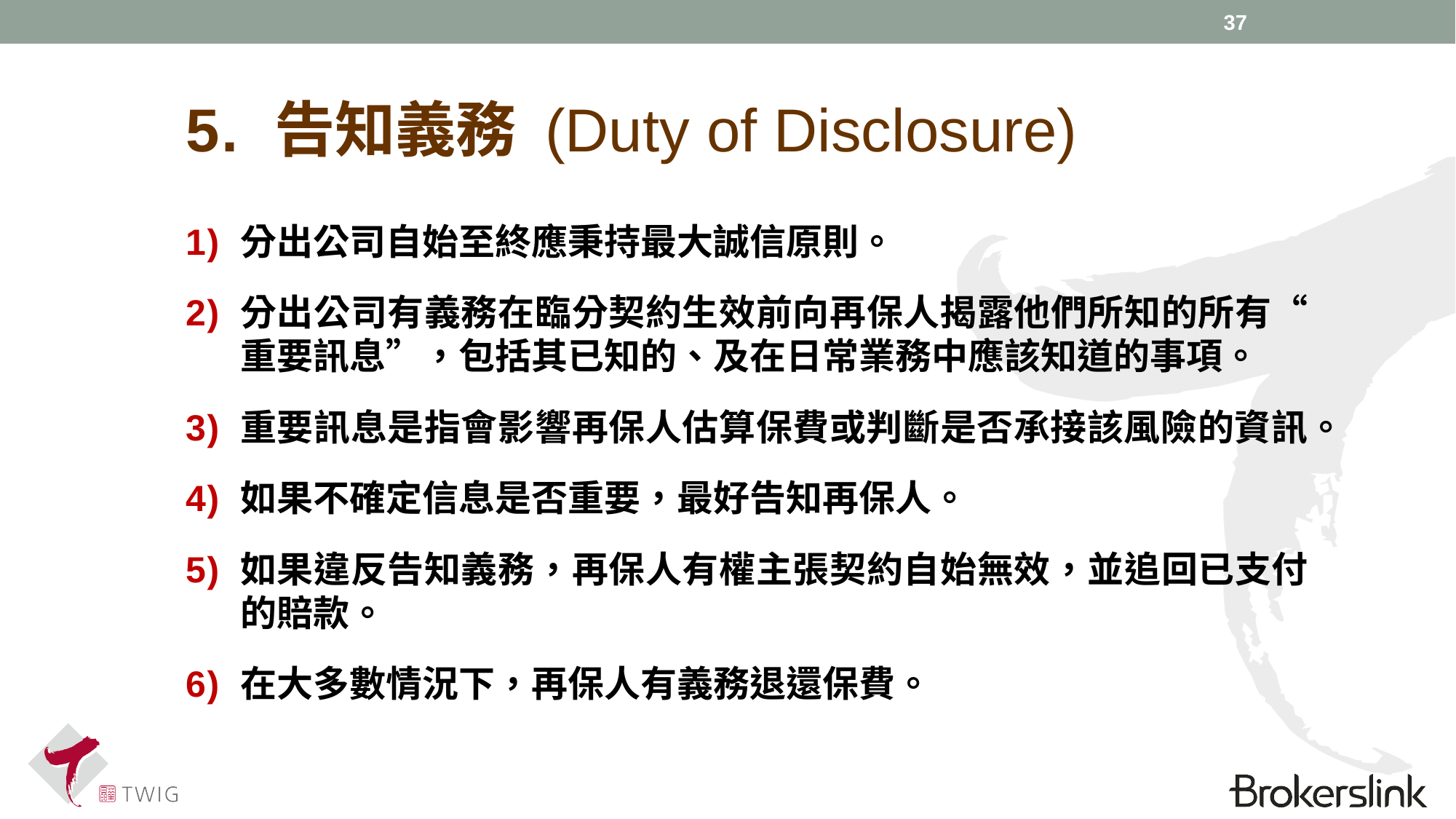

37
告知義務 (Duty of Disclosure)
分出公司自始至終應秉持最大誠信原則。
分出公司有義務在臨分契約生效前向再保人揭露他們所知的所有“重要訊息”，包括其已知的、及在日常業務中應該知道的事項。
重要訊息是指會影響再保人估算保費或判斷是否承接該風險的資訊。
如果不確定信息是否重要，最好告知再保人。
如果違反告知義務，再保人有權主張契約自始無效，並追回已支付的賠款。
在大多數情況下，再保人有義務退還保費。